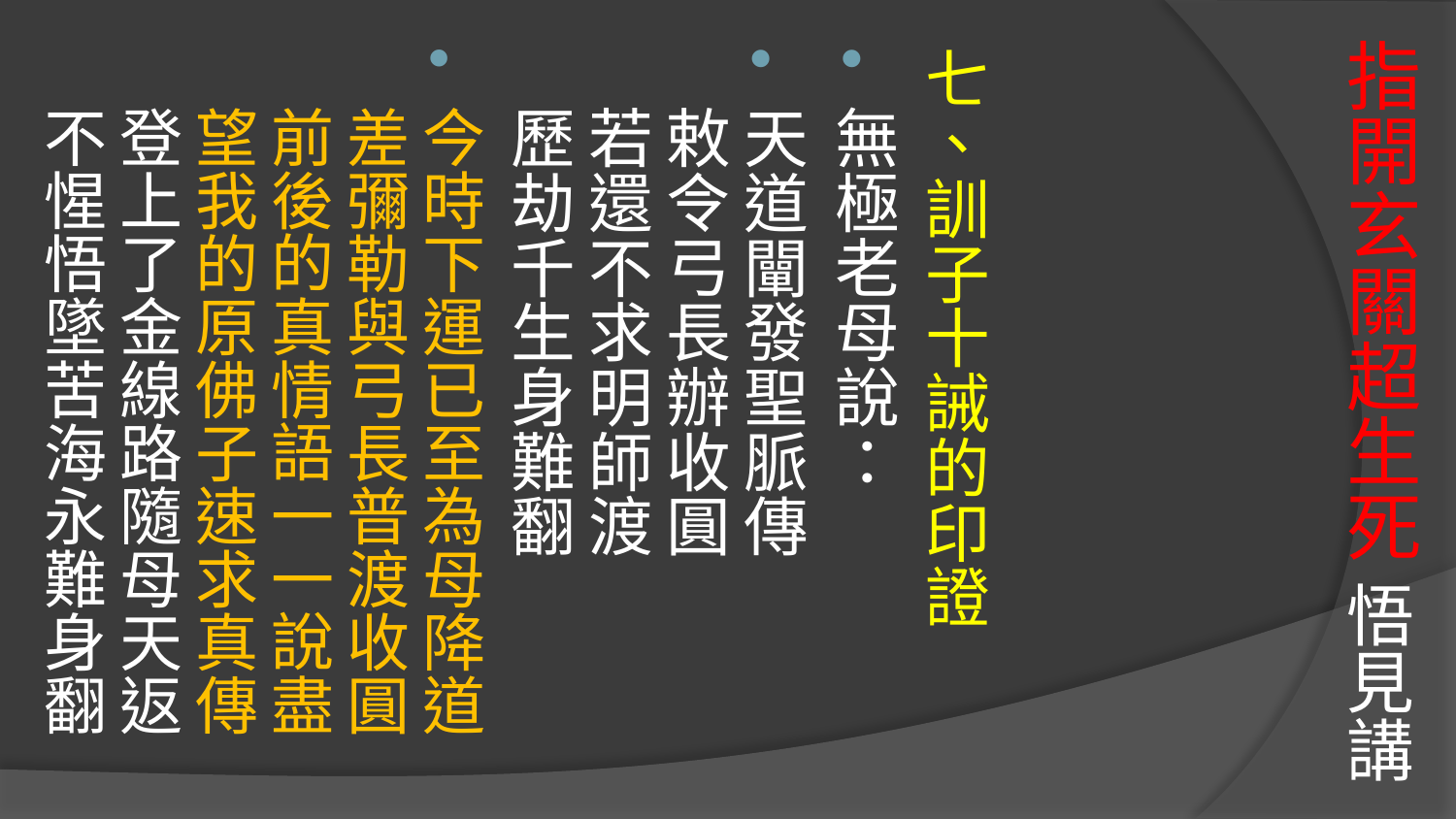

七、訓子十誡的印證
無極老母說：
天道闡發聖脈傳 
敕令弓長辦收圓 
若還不求明師渡 
歷劫千生身難翻
今時下運已至為母降道 
差彌勒與弓長普渡收圓 
前後的真情語一一說盡 
望我的原佛子速求真傳
登上了金線路隨母天返 
不惺悟墜苦海永難身翻
# 指開玄關超生死 悟見講